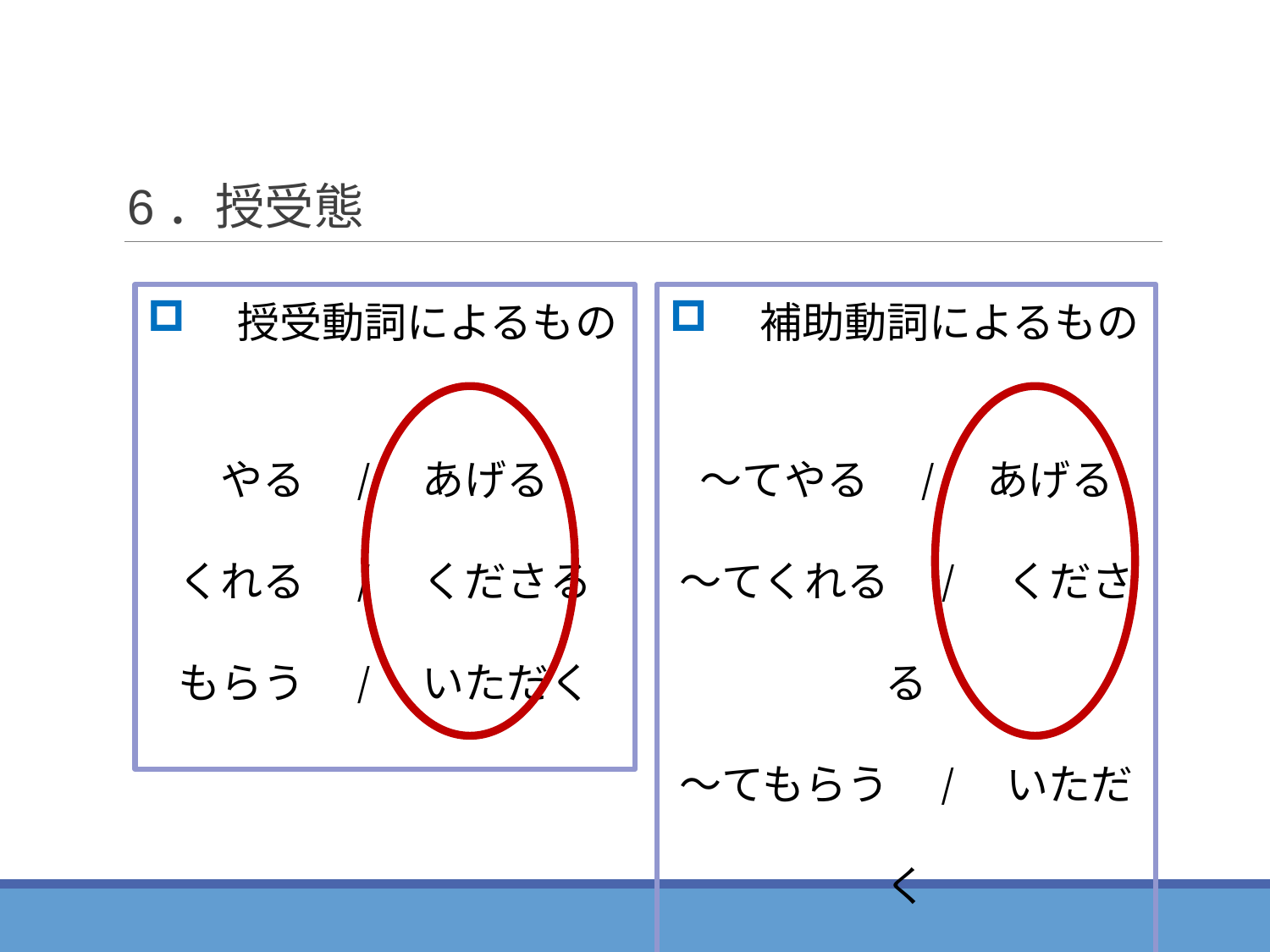

# 6．授受態
　授受動詞によるもの

やる　/　あげる
くれる　/　くださる
もらう　/　いただく

　補助動詞によるもの

～てやる　/　あげる
～てくれる　/　くださる
～てもらう　/　いただく

14